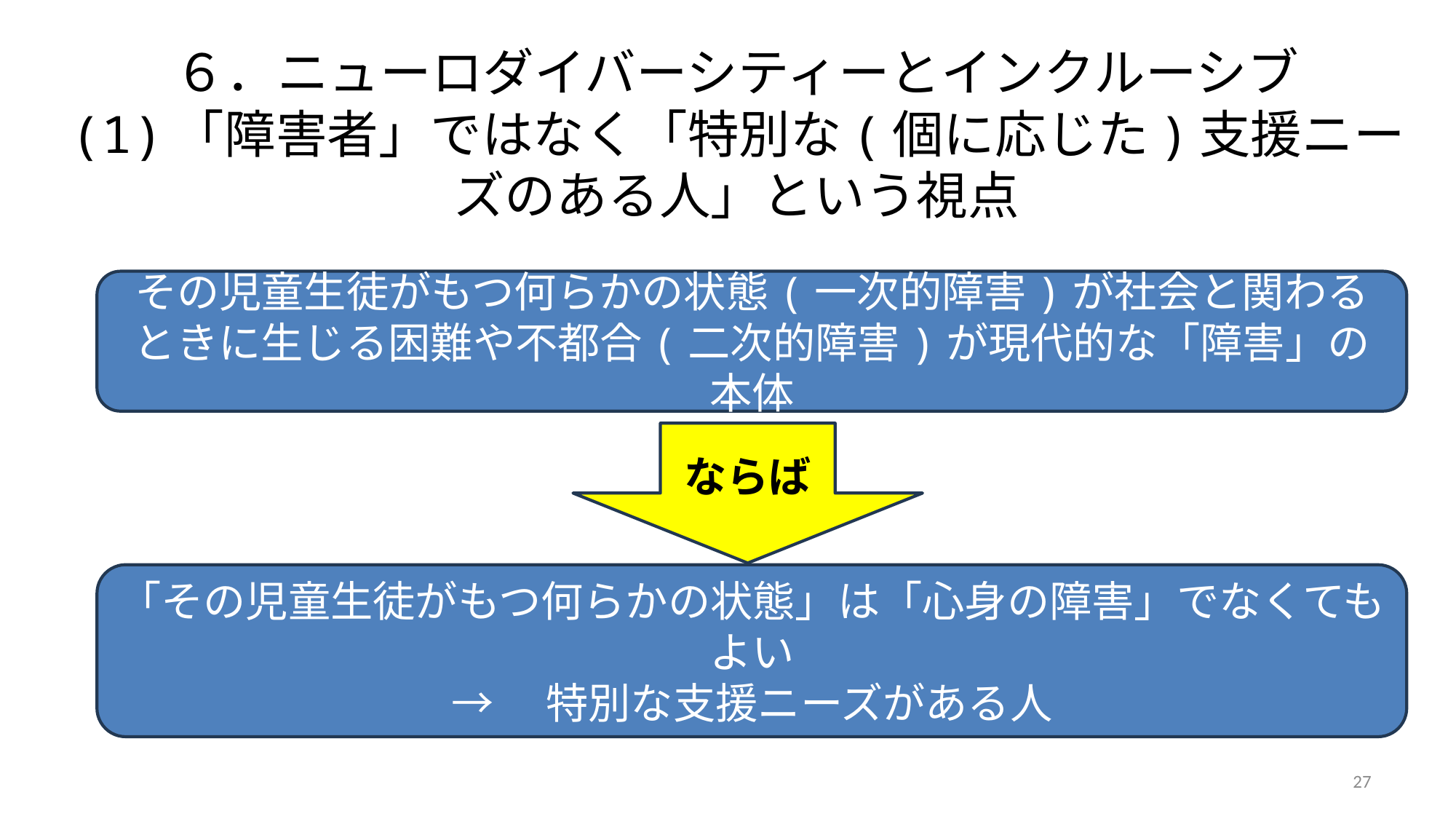

# ６．ニューロダイバーシティーとインクルーシブ (1)「障害者」ではなく「特別な(個に応じた)支援ニーズのある人」という視点
その児童生徒がもつ何らかの状態(一次的障害)が社会と関わるときに生じる困難や不都合(二次的障害)が現代的な「障害」の本体
ならば
「その児童生徒がもつ何らかの状態」は「心身の障害」でなくてもよい
→　特別な支援ニーズがある人
27